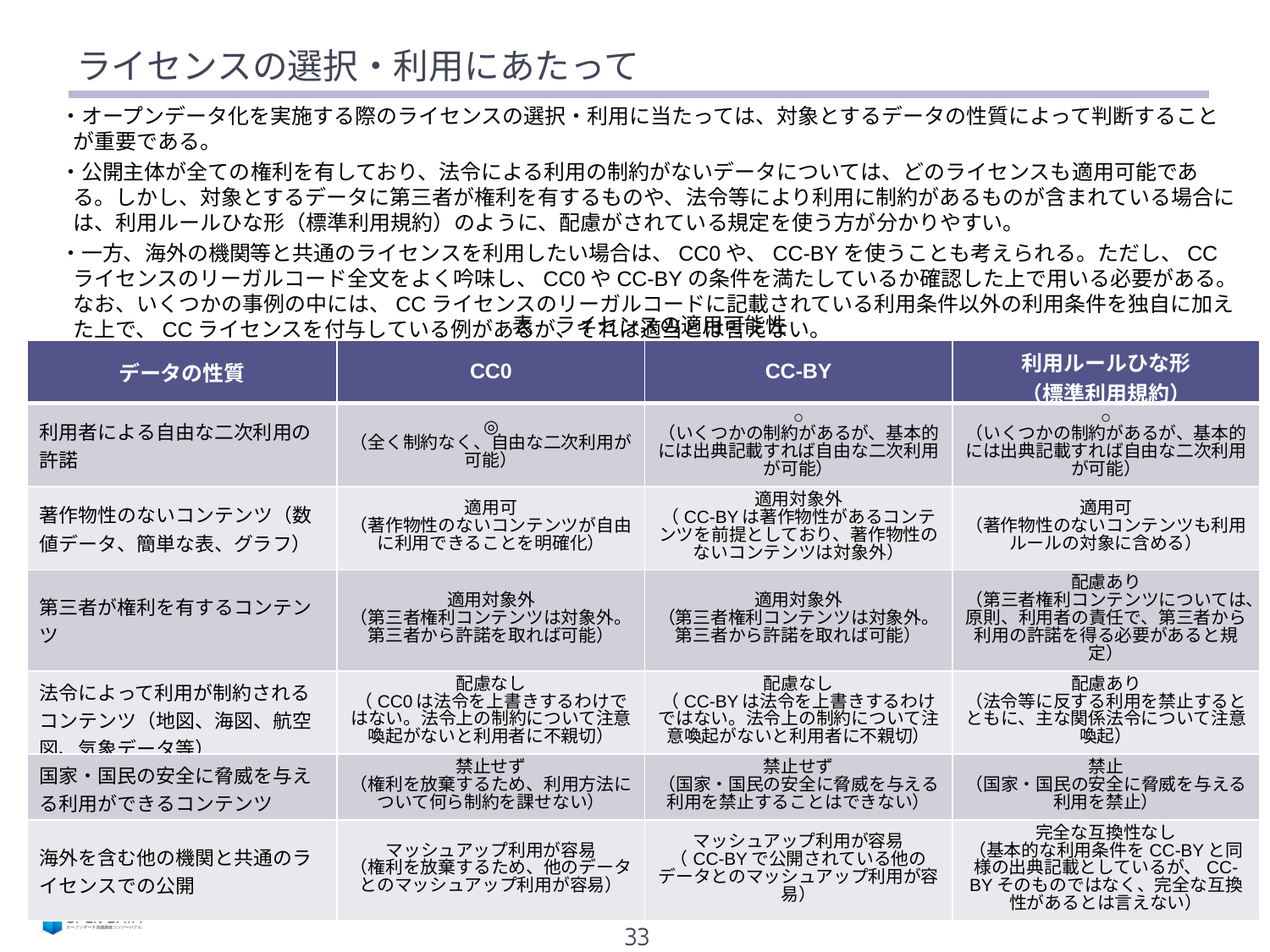

# ライセンスの選択・利用にあたって
・オープンデータ化を実施する際のライセンスの選択・利用に当たっては、対象とするデータの性質によって判断することが重要である。
・公開主体が全ての権利を有しており、法令による利用の制約がないデータについては、どのライセンスも適用可能である。しかし、対象とするデータに第三者が権利を有するものや、法令等により利用に制約があるものが含まれている場合には、利用ルールひな形（標準利用規約）のように、配慮がされている規定を使う方が分かりやすい。
・一方、海外の機関等と共通のライセンスを利用したい場合は、CC0や、CC-BYを使うことも考えられる。ただし、CCライセンスのリーガルコード全文をよく吟味し、CC0やCC-BYの条件を満たしているか確認した上で用いる必要がある。なお、いくつかの事例の中には、CCライセンスのリーガルコードに記載されている利用条件以外の利用条件を独自に加えた上で、CCライセンスを付与している例があるが、それは適当とは言えない。
表　ライセンスの適用可能性
| データの性質 | CC0 | CC-BY | 利用ルールひな形 （標準利用規約） |
| --- | --- | --- | --- |
| 利用者による自由な二次利用の許諾 | ◎ （全く制約なく、自由な二次利用が可能） | ○ （いくつかの制約があるが、基本的には出典記載すれば自由な二次利用が可能） | ○ （いくつかの制約があるが、基本的には出典記載すれば自由な二次利用が可能） |
| 著作物性のないコンテンツ（数値データ、簡単な表、グラフ） | 適用可 （著作物性のないコンテンツが自由に利用できることを明確化） | 適用対象外 （CC-BYは著作物性があるコンテンツを前提としており、著作物性のないコンテンツは対象外） | 適用可 （著作物性のないコンテンツも利用ルールの対象に含める） |
| 第三者が権利を有するコンテンツ | 適用対象外 （第三者権利コンテンツは対象外。第三者から許諾を取れば可能） | 適用対象外 （第三者権利コンテンツは対象外。第三者から許諾を取れば可能） | 配慮あり （第三者権利コンテンツについては、原則、利用者の責任で、第三者から利用の許諾を得る必要があると規定） |
| 法令によって利用が制約されるコンテンツ（地図、海図、航空図、気象データ等） | 配慮なし （CC0は法令を上書きするわけではない。法令上の制約について注意喚起がないと利用者に不親切） | 配慮なし （CC-BYは法令を上書きするわけではない。法令上の制約について注意喚起がないと利用者に不親切） | 配慮あり （法令等に反する利用を禁止するとともに、主な関係法令について注意喚起） |
| 国家・国民の安全に脅威を与える利用ができるコンテンツ | 禁止せず （権利を放棄するため、利用方法について何ら制約を課せない） | 禁止せず （国家・国民の安全に脅威を与える利用を禁止することはできない） | 禁止 （国家・国民の安全に脅威を与える利用を禁止） |
| 海外を含む他の機関と共通のライセンスでの公開 | マッシュアップ利用が容易 （権利を放棄するため、他のデータとのマッシュアップ利用が容易） | マッシュアップ利用が容易 （CC-BYで公開されている他のデータとのマッシュアップ利用が容易） | 完全な互換性なし （基本的な利用条件をCC-BYと同様の出典記載としているが、CC-BYそのものではなく、完全な互換性があるとは言えない） |
33